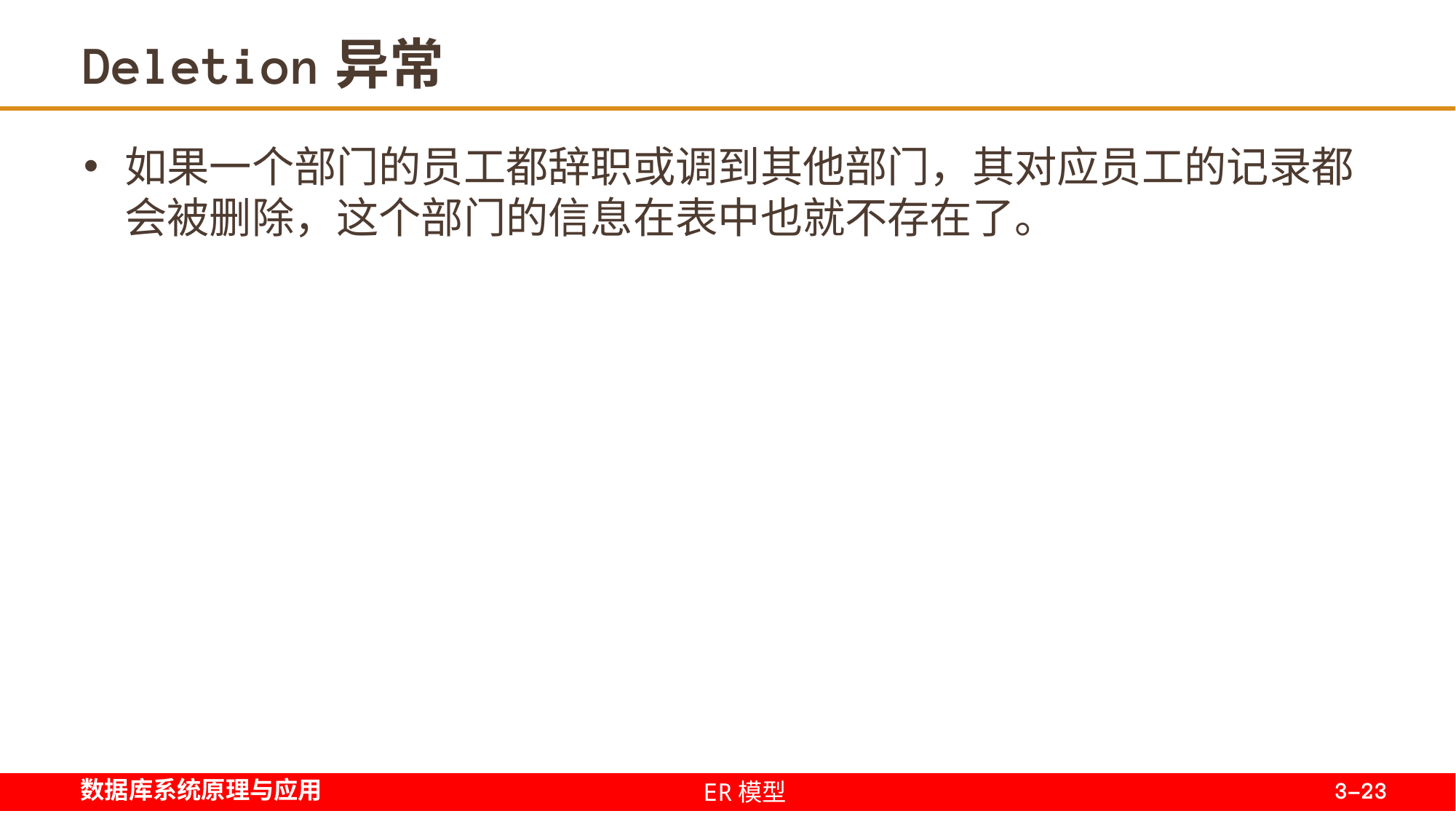

# Deletion异常
如果一个部门的员工都辞职或调到其他部门，其对应员工的记录都会被删除，这个部门的信息在表中也就不存在了。